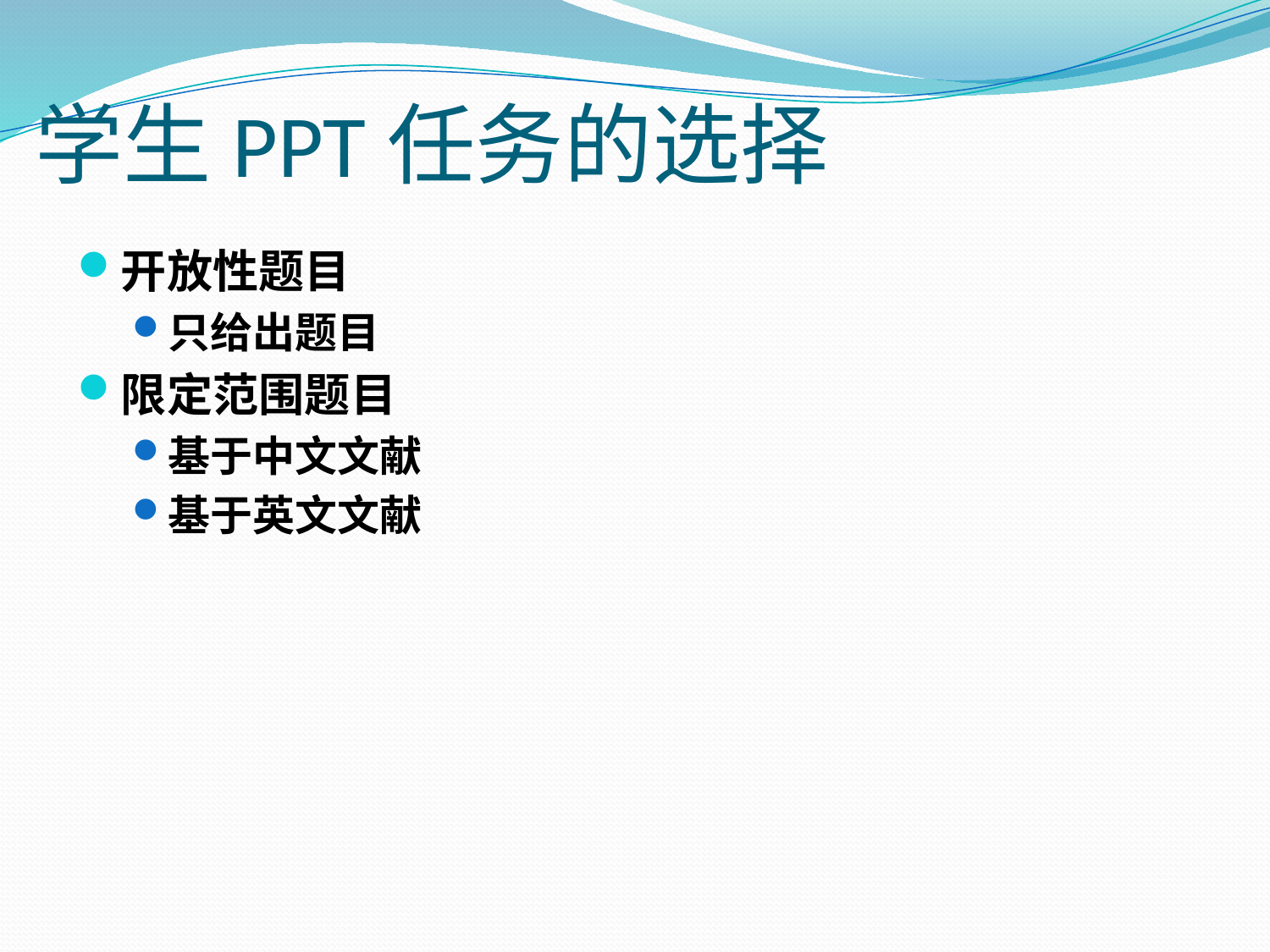

# 学生PPT任务的选择
开放性题目
只给出题目
限定范围题目
基于中文文献
基于英文文献